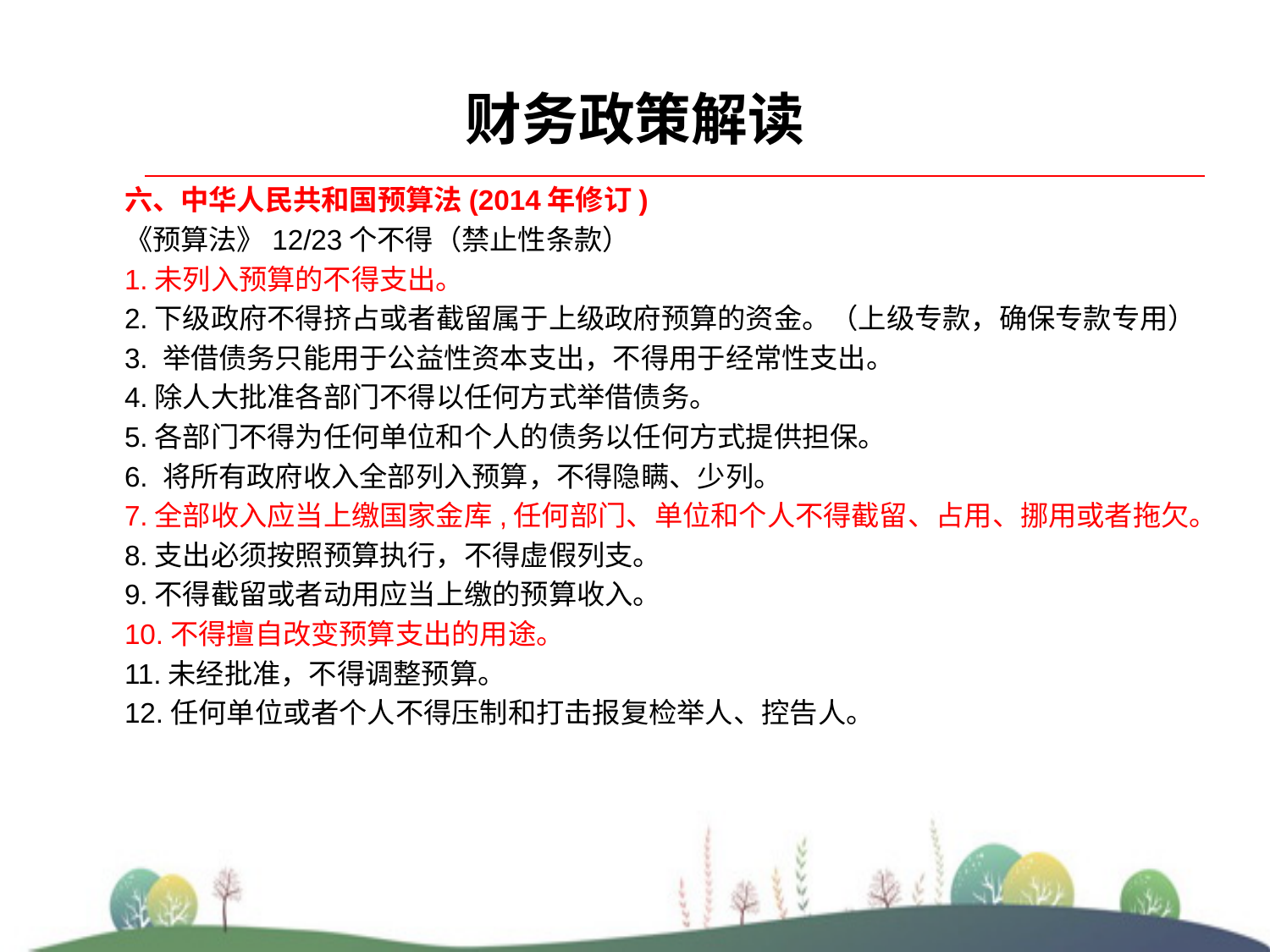

# 财务政策解读
六、中华人民共和国预算法(2014年修订)
《预算法》12/23个不得（禁止性条款）
1.未列入预算的不得支出。
2.下级政府不得挤占或者截留属于上级政府预算的资金。（上级专款，确保专款专用）
3. 举借债务只能用于公益性资本支出，不得用于经常性支出。
4.除人大批准各部门不得以任何方式举借债务。
5.各部门不得为任何单位和个人的债务以任何方式提供担保。
6. 将所有政府收入全部列入预算，不得隐瞒、少列。
7.全部收入应当上缴国家金库,任何部门、单位和个人不得截留、占用、挪用或者拖欠。
8.支出必须按照预算执行，不得虚假列支。
9.不得截留或者动用应当上缴的预算收入。
10.不得擅自改变预算支出的用途。
11.未经批准，不得调整预算。
12.任何单位或者个人不得压制和打击报复检举人、控告人。